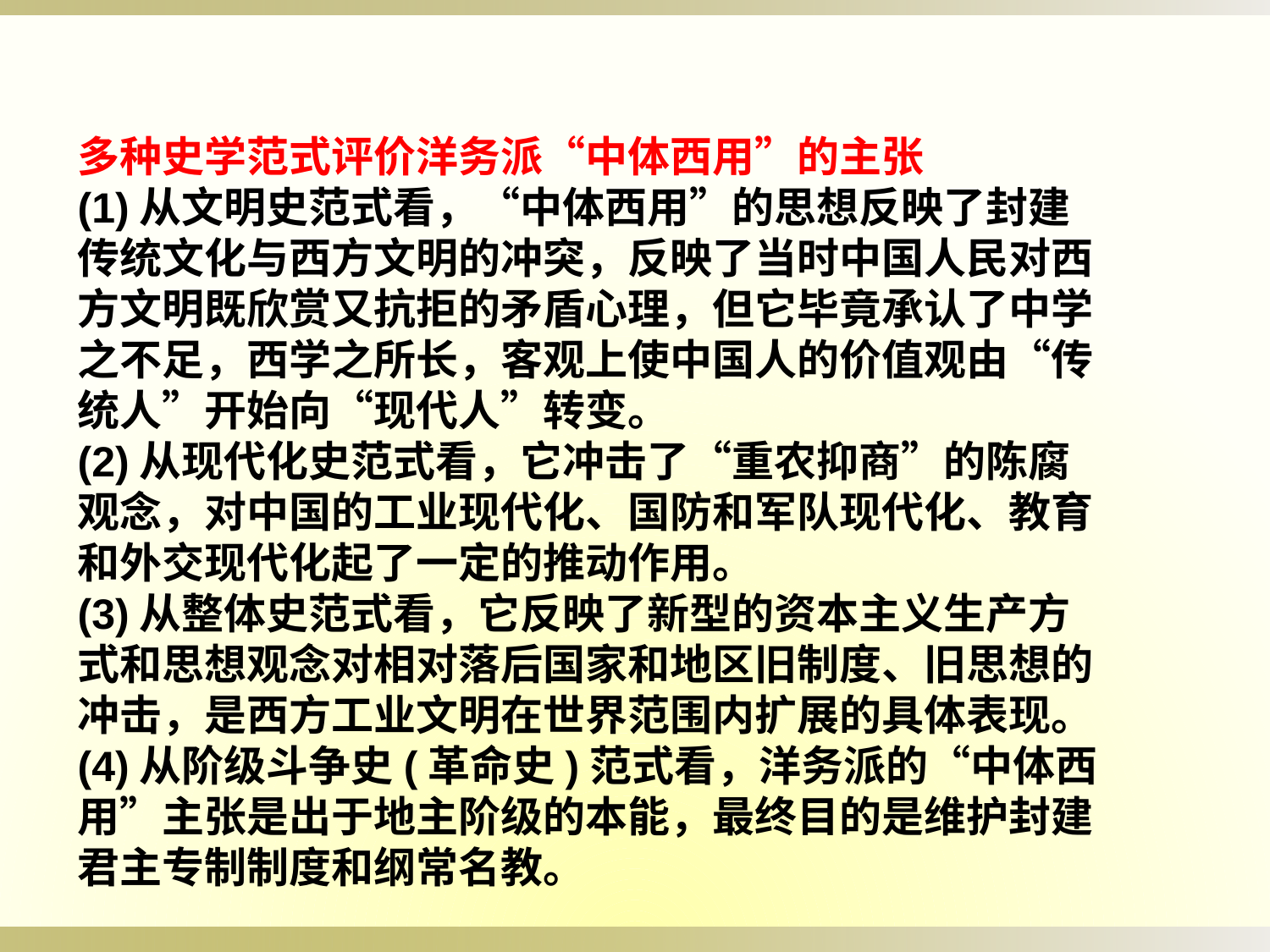

多种史学范式评价洋务派“中体西用”的主张
(1)从文明史范式看，“中体西用”的思想反映了封建传统文化与西方文明的冲突，反映了当时中国人民对西方文明既欣赏又抗拒的矛盾心理，但它毕竟承认了中学之不足，西学之所长，客观上使中国人的价值观由“传统人”开始向“现代人”转变。
(2)从现代化史范式看，它冲击了“重农抑商”的陈腐观念，对中国的工业现代化、国防和军队现代化、教育和外交现代化起了一定的推动作用。
(3)从整体史范式看，它反映了新型的资本主义生产方式和思想观念对相对落后国家和地区旧制度、旧思想的冲击，是西方工业文明在世界范围内扩展的具体表现。
(4)从阶级斗争史(革命史)范式看，洋务派的“中体西用”主张是出于地主阶级的本能，最终目的是维护封建君主专制制度和纲常名教。